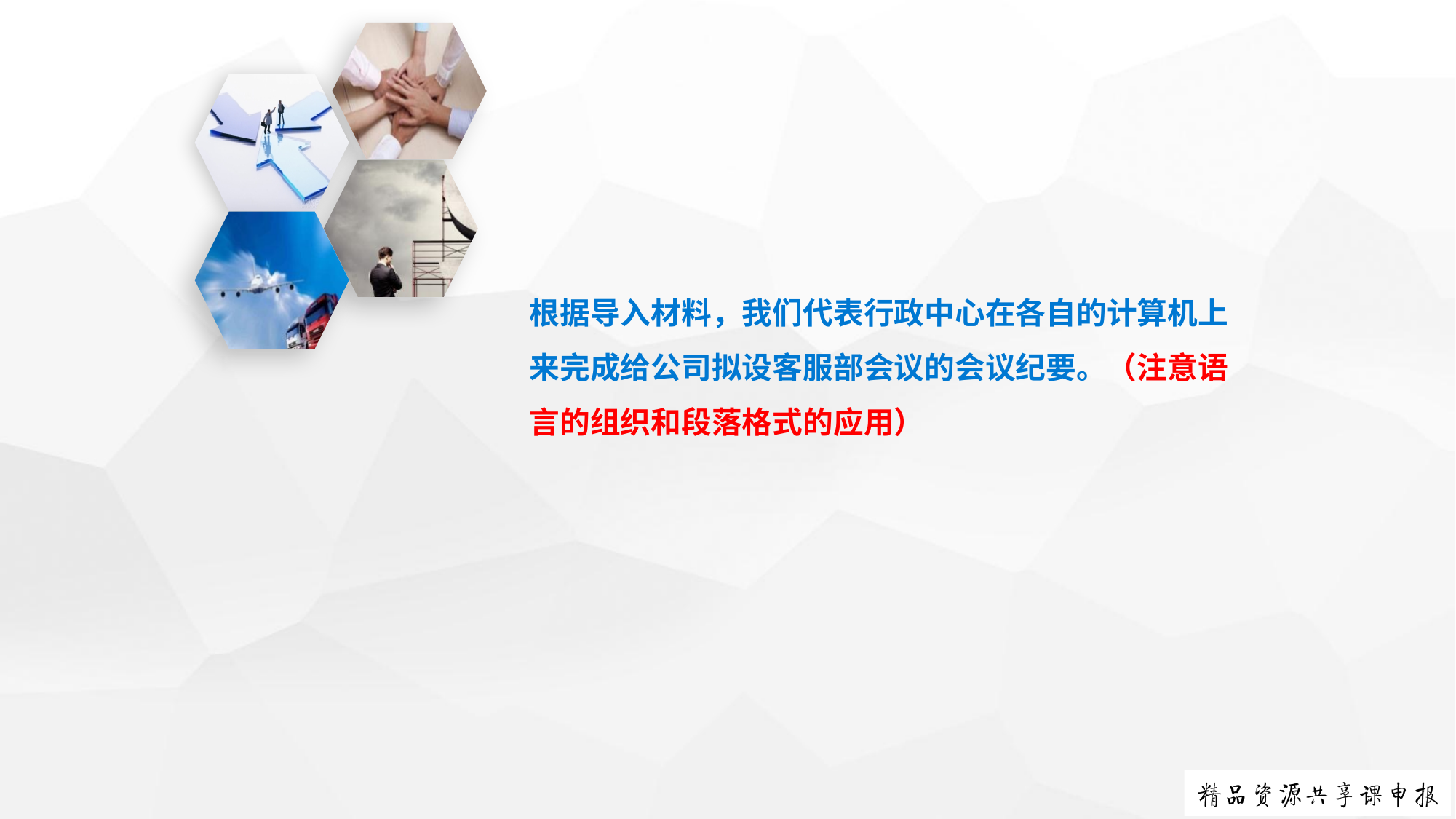

根据导入材料，我们代表行政中心在各自的计算机上来完成给公司拟设客服部会议的会议纪要。（注意语言的组织和段落格式的应用）